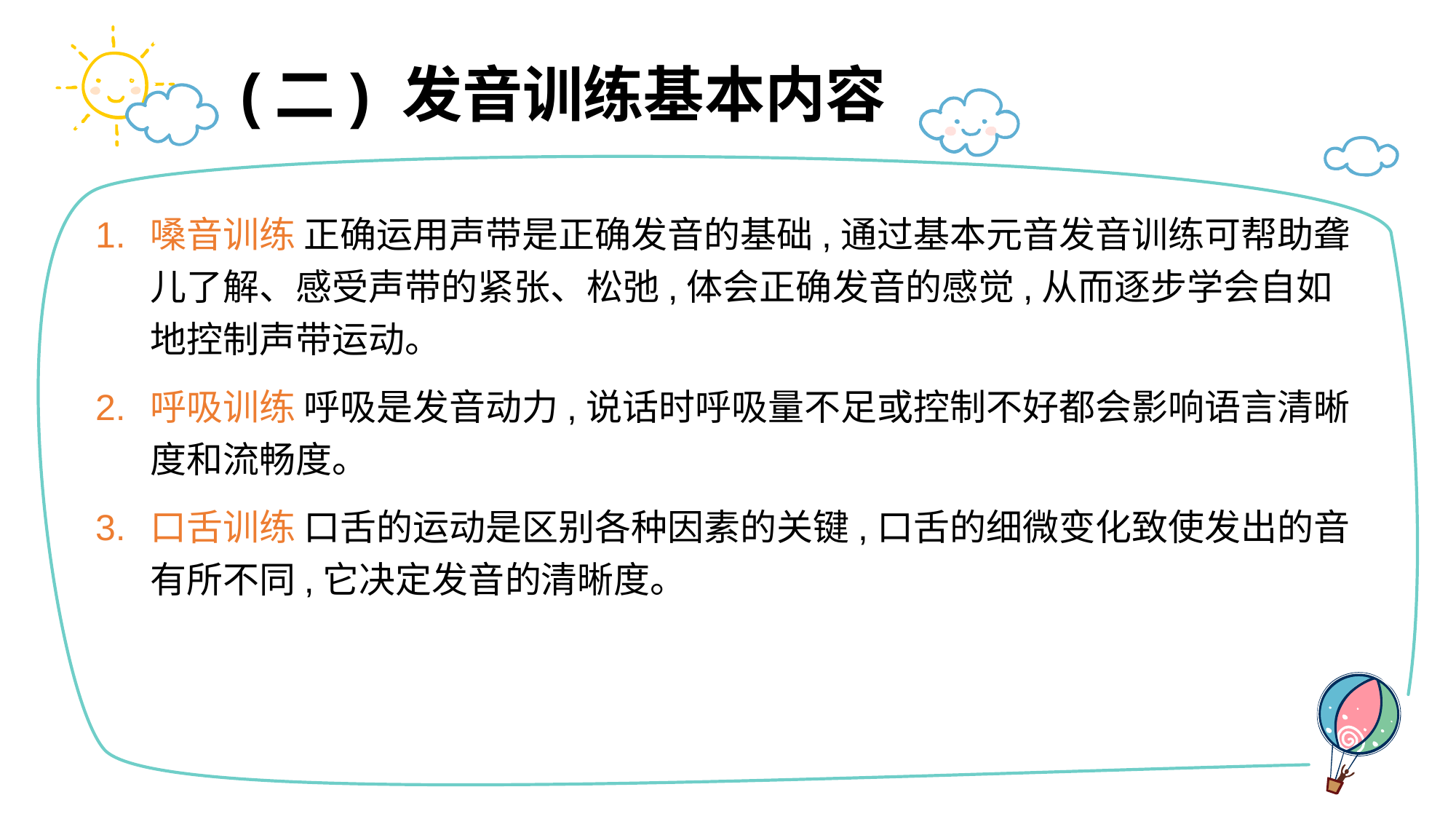

# (二) 发音训练基本内容
嗓音训练 正确运用声带是正确发音的基础,通过基本元音发音训练可帮助聋儿了解、感受声带的紧张、松弛,体会正确发音的感觉,从而逐步学会自如地控制声带运动。
呼吸训练 呼吸是发音动力,说话时呼吸量不足或控制不好都会影响语言清晰度和流畅度。
口舌训练 口舌的运动是区别各种因素的关键,口舌的细微变化致使发出的音有所不同,它决定发音的清晰度。